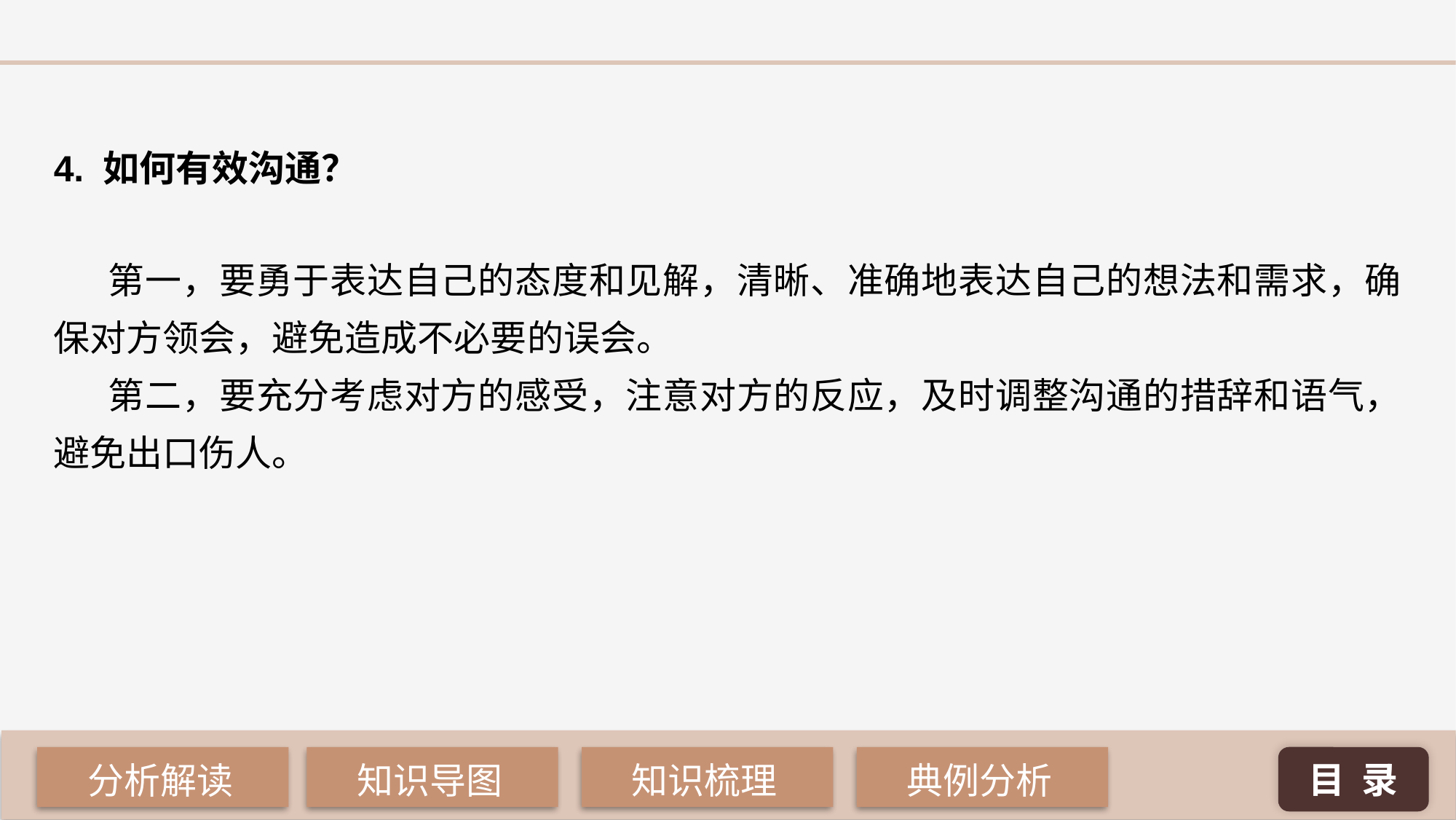

4. 如何有效沟通？
第一，要勇于表达自己的态度和见解，清晰、准确地表达自己的想法和需求，确保对方领会，避免造成不必要的误会。
第二，要充分考虑对方的感受，注意对方的反应，及时调整沟通的措辞和语气，避免出口伤人。